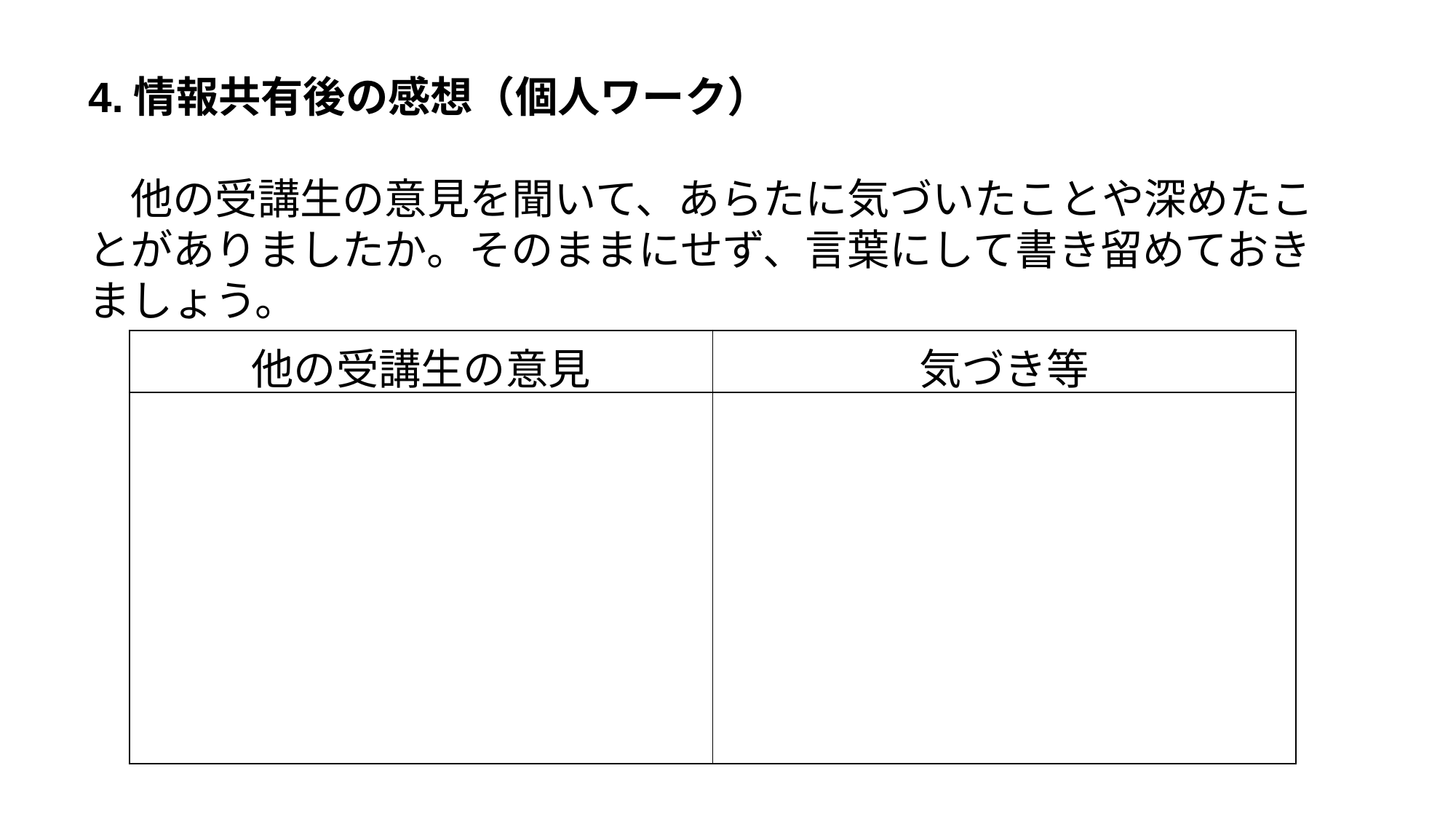

4.情報共有後の感想（個人ワーク）

　他の受講生の意見を聞いて、あらたに気づいたことや深めたことがありましたか。そのままにせず、言葉にして書き留めておきましょう。
| 他の受講生の意見 | 気づき等 |
| --- | --- |
|  |  |